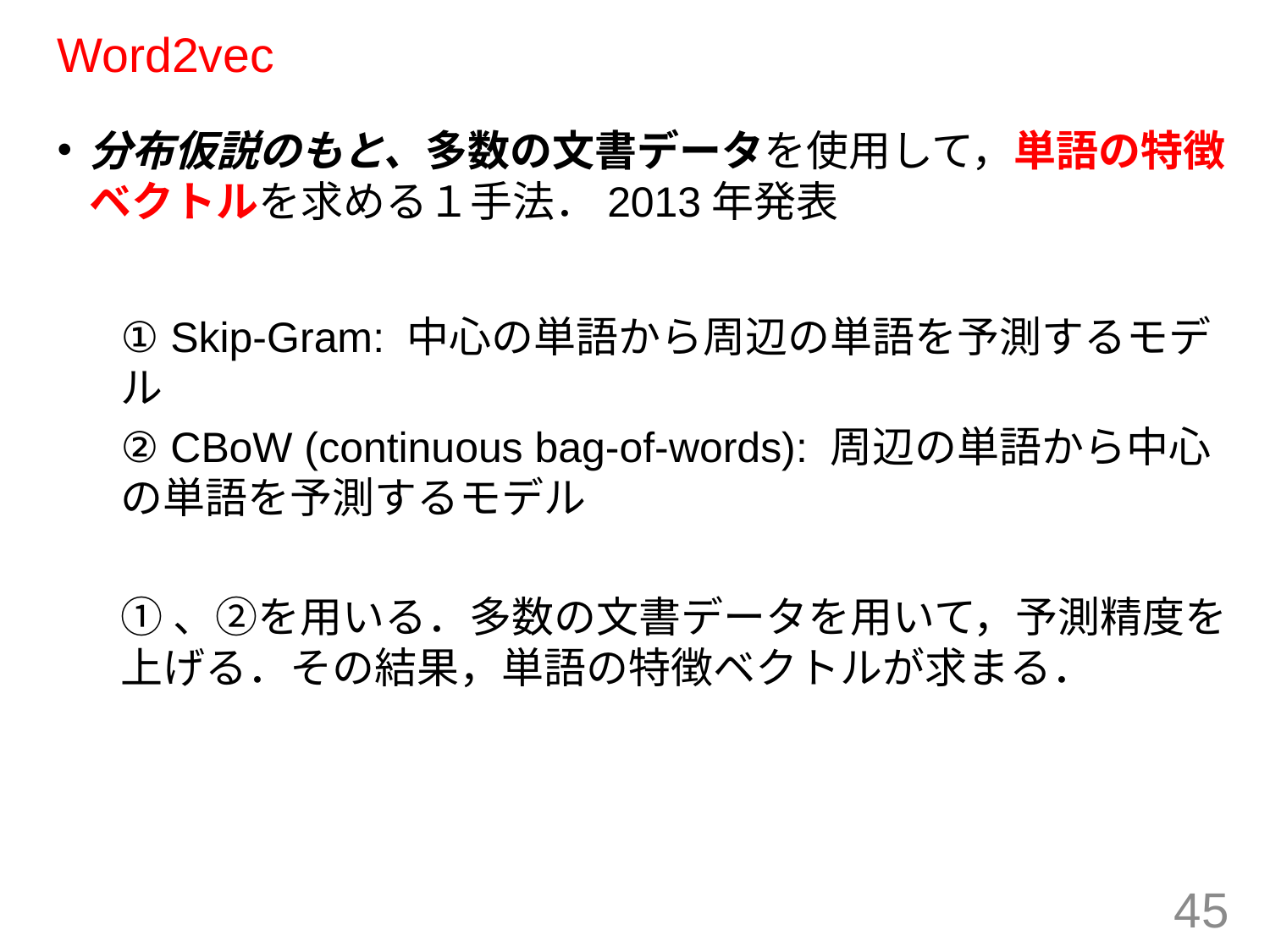

# Word2vec
分布仮説のもと、多数の文書データを使用して，単語の特徴ベクトルを求める１手法．2013年発表

① Skip-Gram: 中心の単語から周辺の単語を予測するモデル
② CBoW (continuous bag-of-words): 周辺の単語から中心の単語を予測するモデル

①、②を用いる．多数の文書データを用いて，予測精度を上げる．その結果，単語の特徴ベクトルが求まる．

45